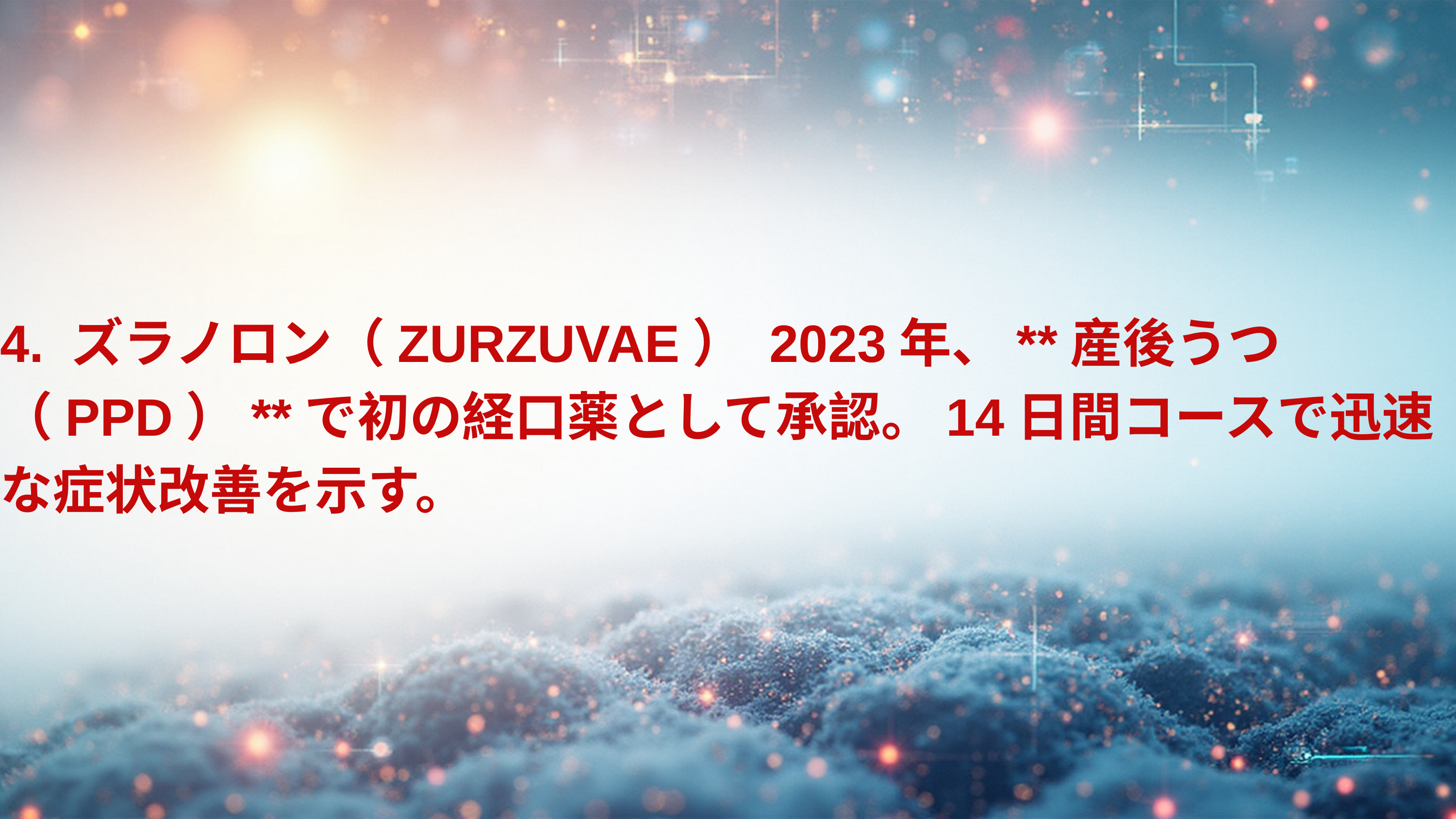

4. ズラノロン（ZURZUVAE） 2023年、**産後うつ（PPD）**で初の経口薬として承認。14日間コースで迅速な症状改善を示す。